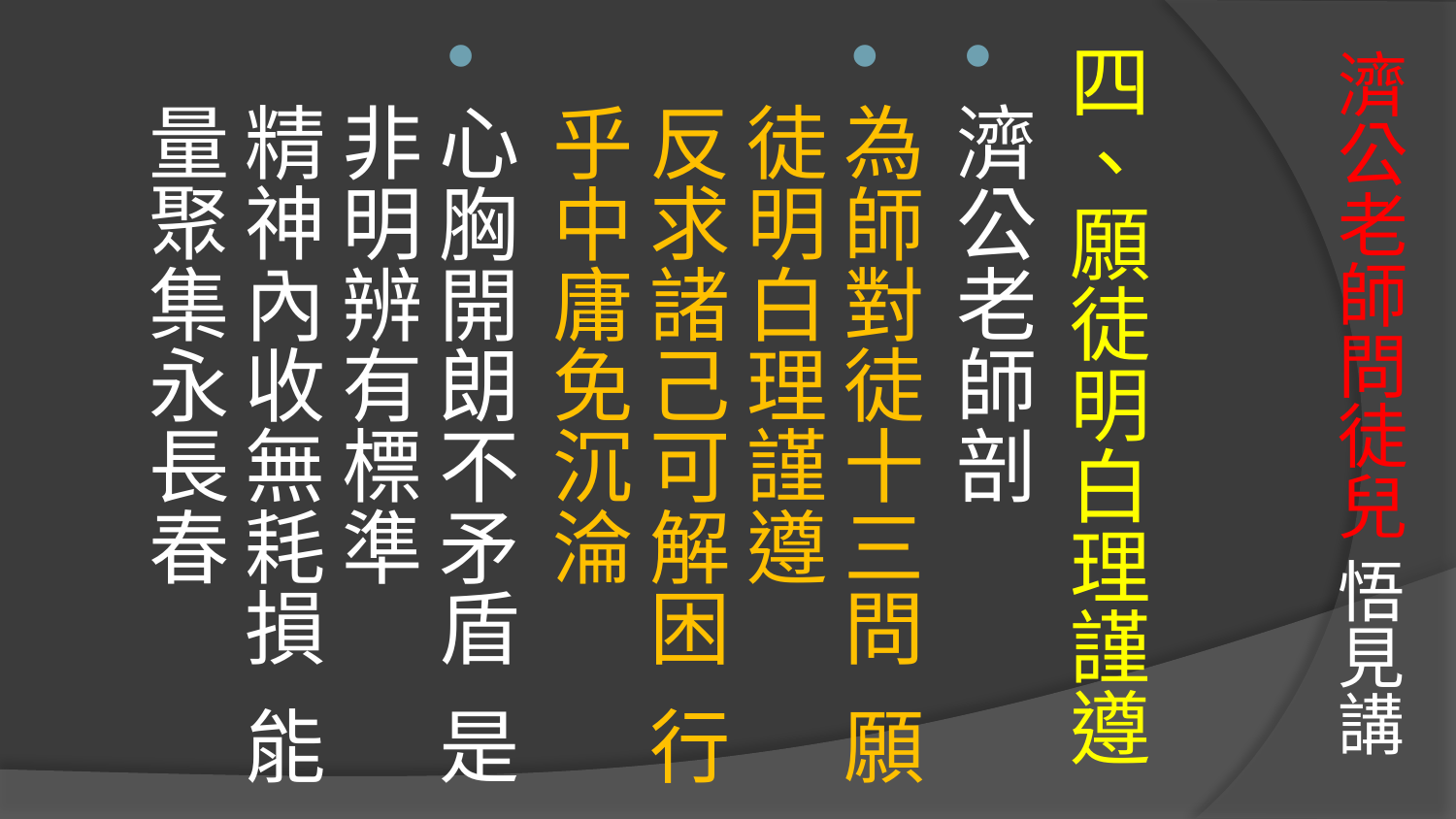

# 濟公老師問徒兒 悟見講
四、願徒明白理謹遵
濟公老師剖
為師對徒十三問  願徒明白理謹遵
反求諸己可解困  行乎中庸免沉淪
心胸開朗不矛盾  是非明辨有標準
精神內收無耗損  能量聚集永長春